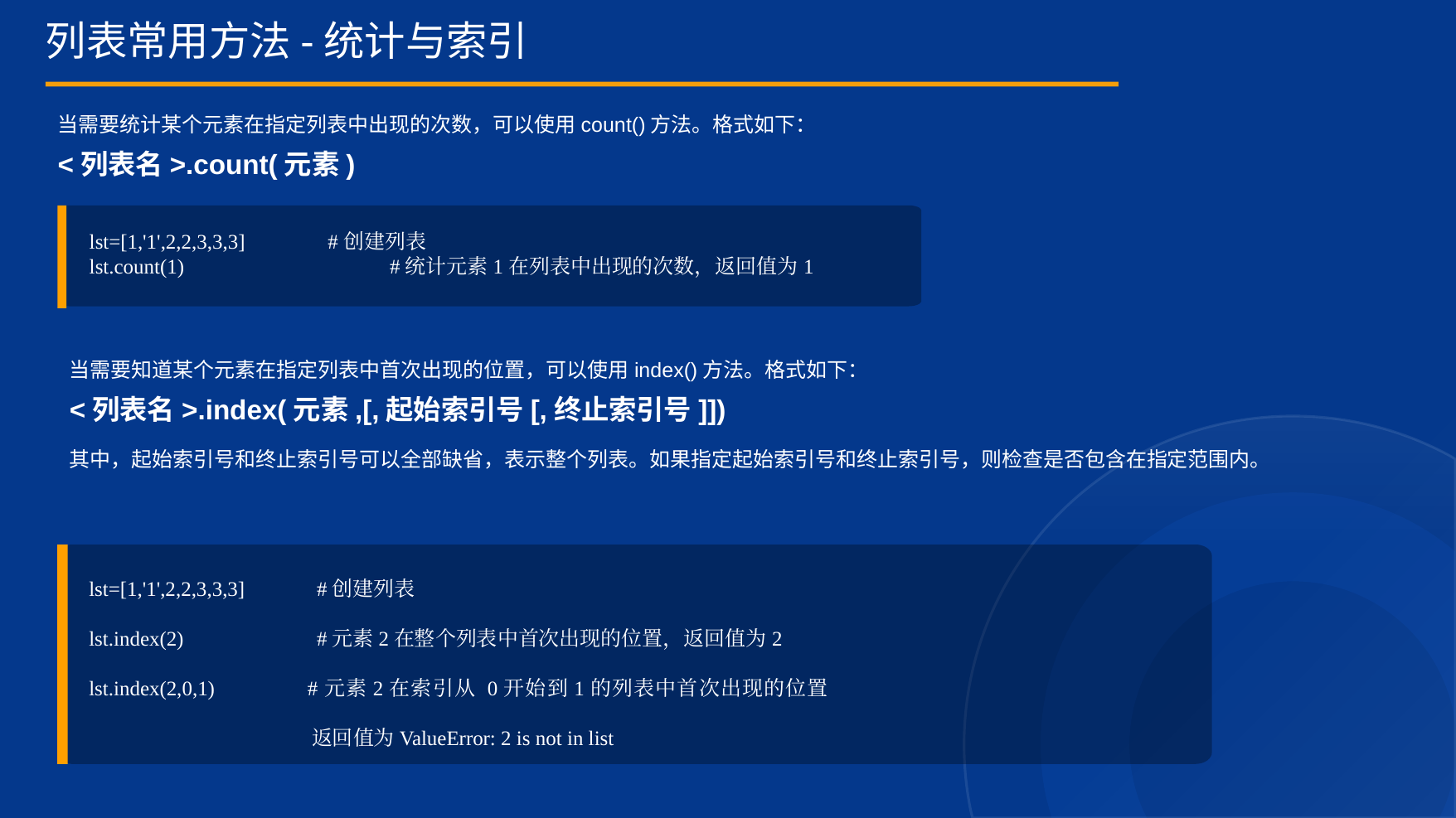

列表常用方法-统计与索引

当需要统计某个元素在指定列表中出现的次数，可以使用count()方法。格式如下：
<列表名>.count(元素)

lst=[1,'1',2,2,3,3,3]                #创建列表
lst.count(1)		          #统计元素1在列表中出现的次数，返回值为1

当需要知道某个元素在指定列表中首次出现的位置，可以使用index()方法。格式如下：
<列表名>.index(元素,[,起始索引号[,终止索引号]])
其中，起始索引号和终止索引号可以全部缺省，表示整个列表。如果指定起始索引号和终止索引号，则检查是否包含在指定范围内。
lst=[1,'1',2,2,3,3,3]	        #创建列表
lst.index(2)         	        #元素2在整个列表中首次出现的位置，返回值为2
lst.index(2,0,1)               #元素2在索引从 0开始到1的列表中首次出现的位置                                 			       返回值为ValueError: 2 is not in list